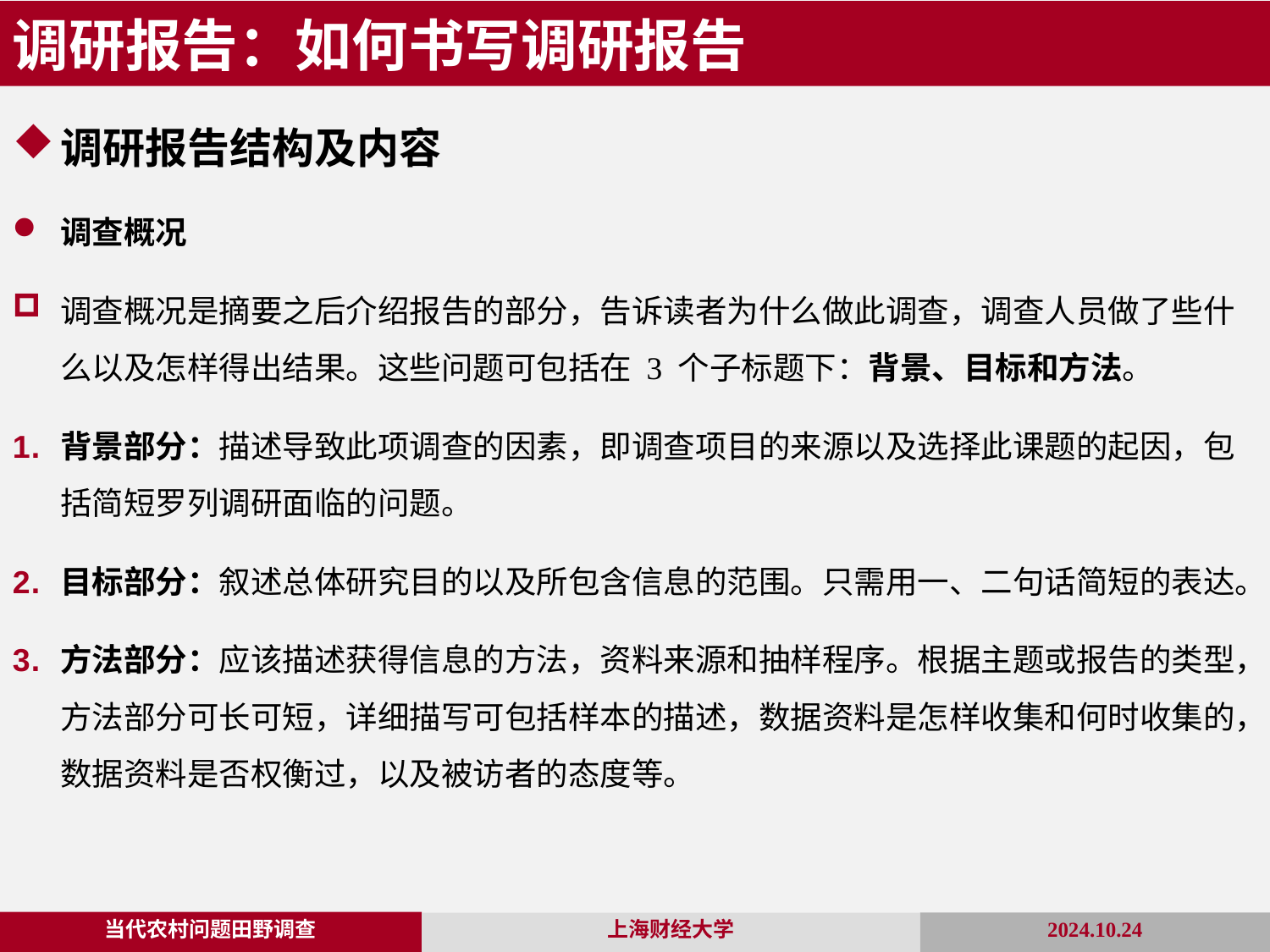

调研报告：如何书写调研报告
调研报告结构及内容
调查概况
调查概况是摘要之后介绍报告的部分，告诉读者为什么做此调查，调查人员做了些什么以及怎样得出结果。这些问题可包括在 3 个子标题下：背景、目标和方法。
背景部分：描述导致此项调查的因素，即调查项目的来源以及选择此课题的起因，包括简短罗列调研面临的问题。
目标部分：叙述总体研究目的以及所包含信息的范围。只需用一、二句话简短的表达。
方法部分：应该描述获得信息的方法，资料来源和抽样程序。根据主题或报告的类型，方法部分可长可短，详细描写可包括样本的描述，数据资料是怎样收集和何时收集的，数据资料是否权衡过，以及被访者的态度等。
当代农村问题田野调查
2024.10.24
上海财经大学